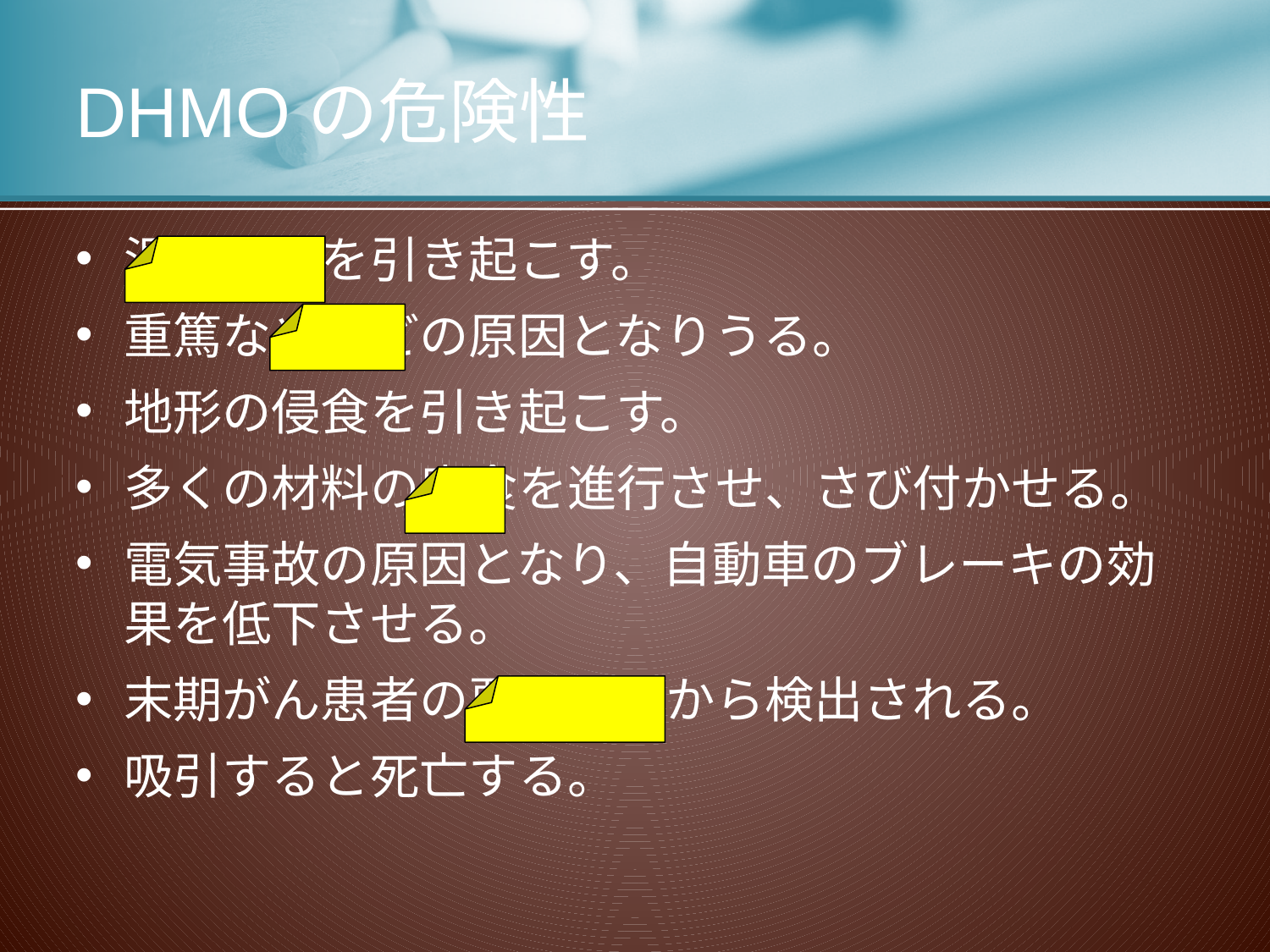

# DHMOの危険性
温室効果を引き起こす。
重篤なやけどの原因となりうる。
地形の侵食を引き起こす。
多くの材料の腐食を進行させ、さび付かせる。
電気事故の原因となり、自動車のブレーキの効果を低下させる。
末期がん患者の悪性腫瘍から検出される。
吸引すると死亡する。